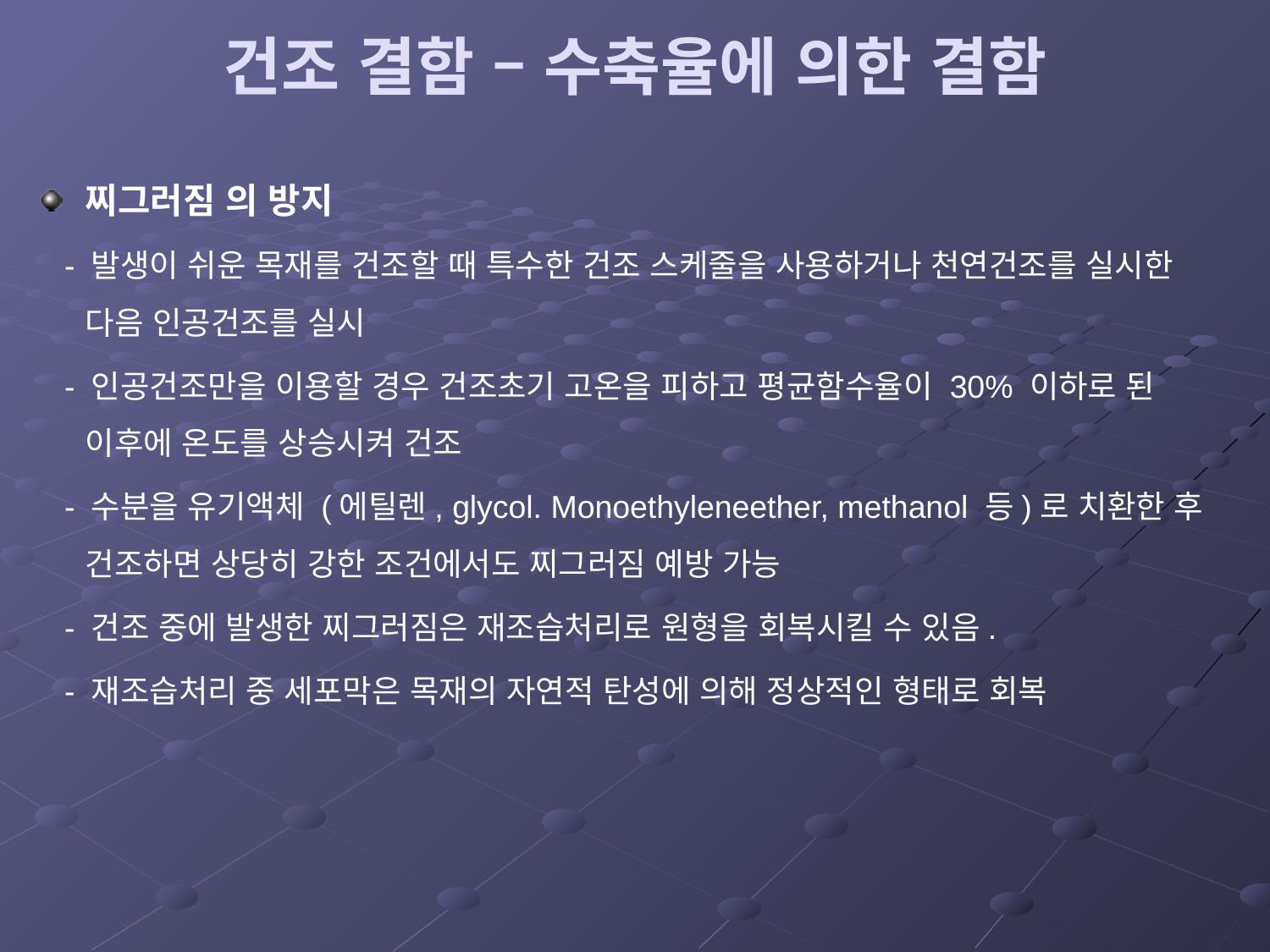

# 건조 결함 – 수축율에 의한 결함
찌그러짐 의 방지
   - 발생이 쉬운 목재를 건조할 때 특수한 건조 스케줄을 사용하거나 천연건조를 실시한 다음 인공건조를 실시
   - 인공건조만을 이용할 경우 건조초기 고온을 피하고 평균함수율이 30% 이하로 된 이후에 온도를 상승시켜 건조
   - 수분을 유기액체 (에틸렌, glycol. Monoethyleneether, methanol 등)로 치환한 후 건조하면 상당히 강한 조건에서도 찌그러짐 예방 가능
   - 건조 중에 발생한 찌그러짐은 재조습처리로 원형을 회복시킬 수 있음.
   - 재조습처리 중 세포막은 목재의 자연적 탄성에 의해 정상적인 형태로 회복